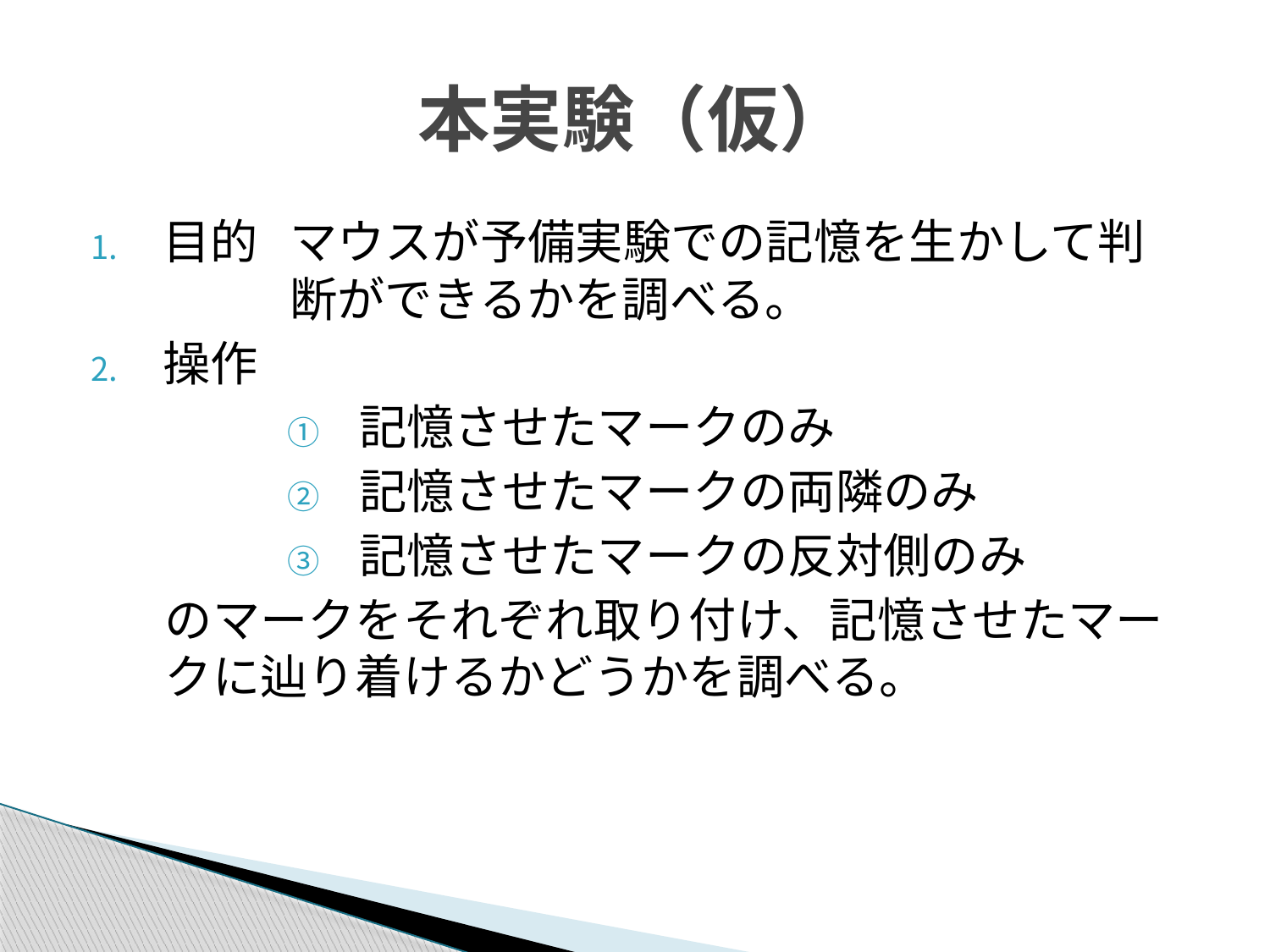

# 本実験（仮）
目的	マウスが予備実験での記憶を生かして判		断ができるかを調べる。
操作
記憶させたマークのみ
記憶させたマークの両隣のみ
記憶させたマークの反対側のみ
のマークをそれぞれ取り付け、記憶させたマークに辿り着けるかどうかを調べる。